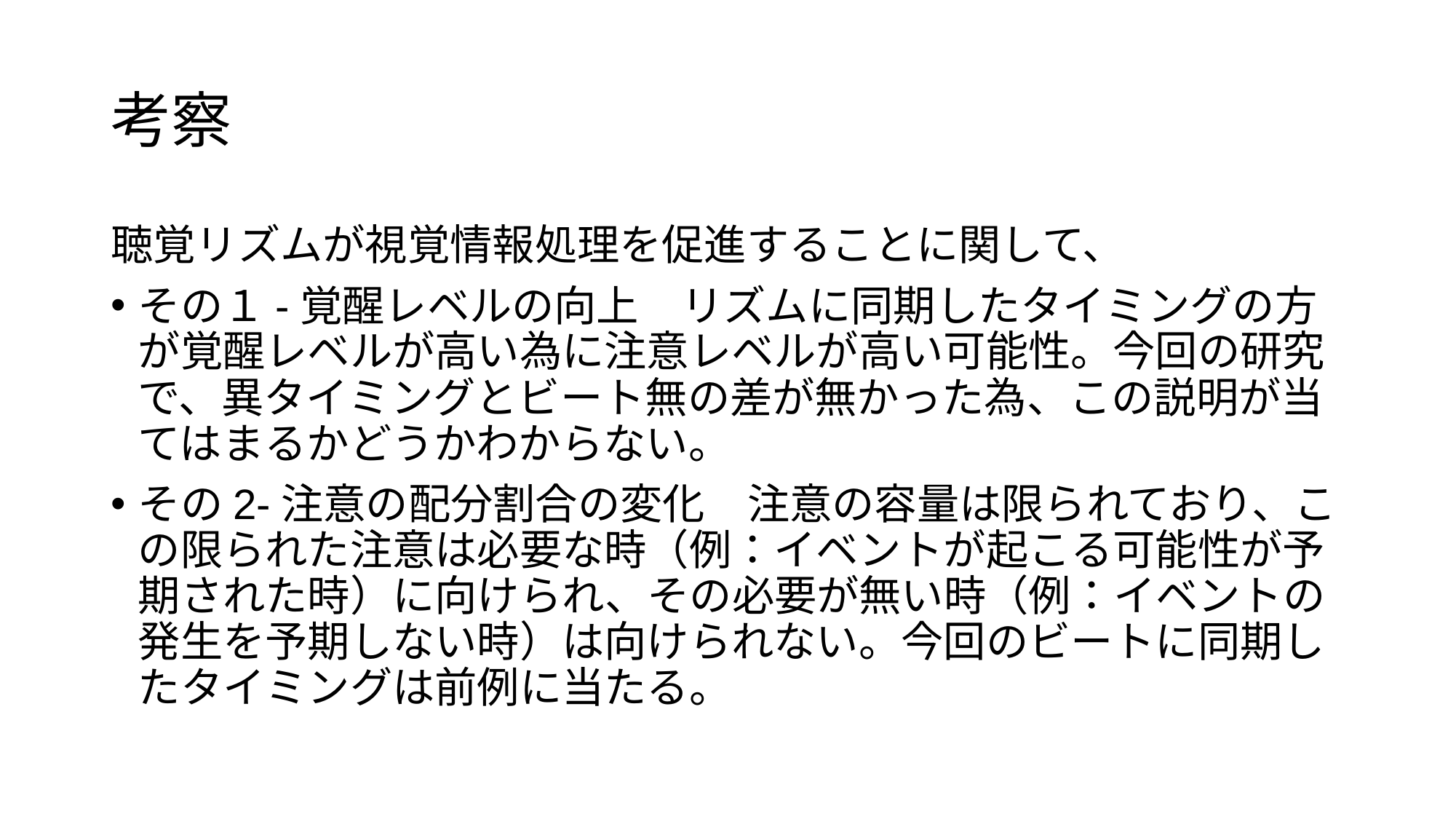

# 考察
聴覚リズムが視覚情報処理を促進することに関して、
その１-覚醒レベルの向上　リズムに同期したタイミングの方が覚醒レベルが高い為に注意レベルが高い可能性。今回の研究で、異タイミングとビート無の差が無かった為、この説明が当てはまるかどうかわからない。
その2-注意の配分割合の変化　注意の容量は限られており、この限られた注意は必要な時（例：イベントが起こる可能性が予期された時）に向けられ、その必要が無い時（例：イベントの発生を予期しない時）は向けられない。今回のビートに同期したタイミングは前例に当たる。